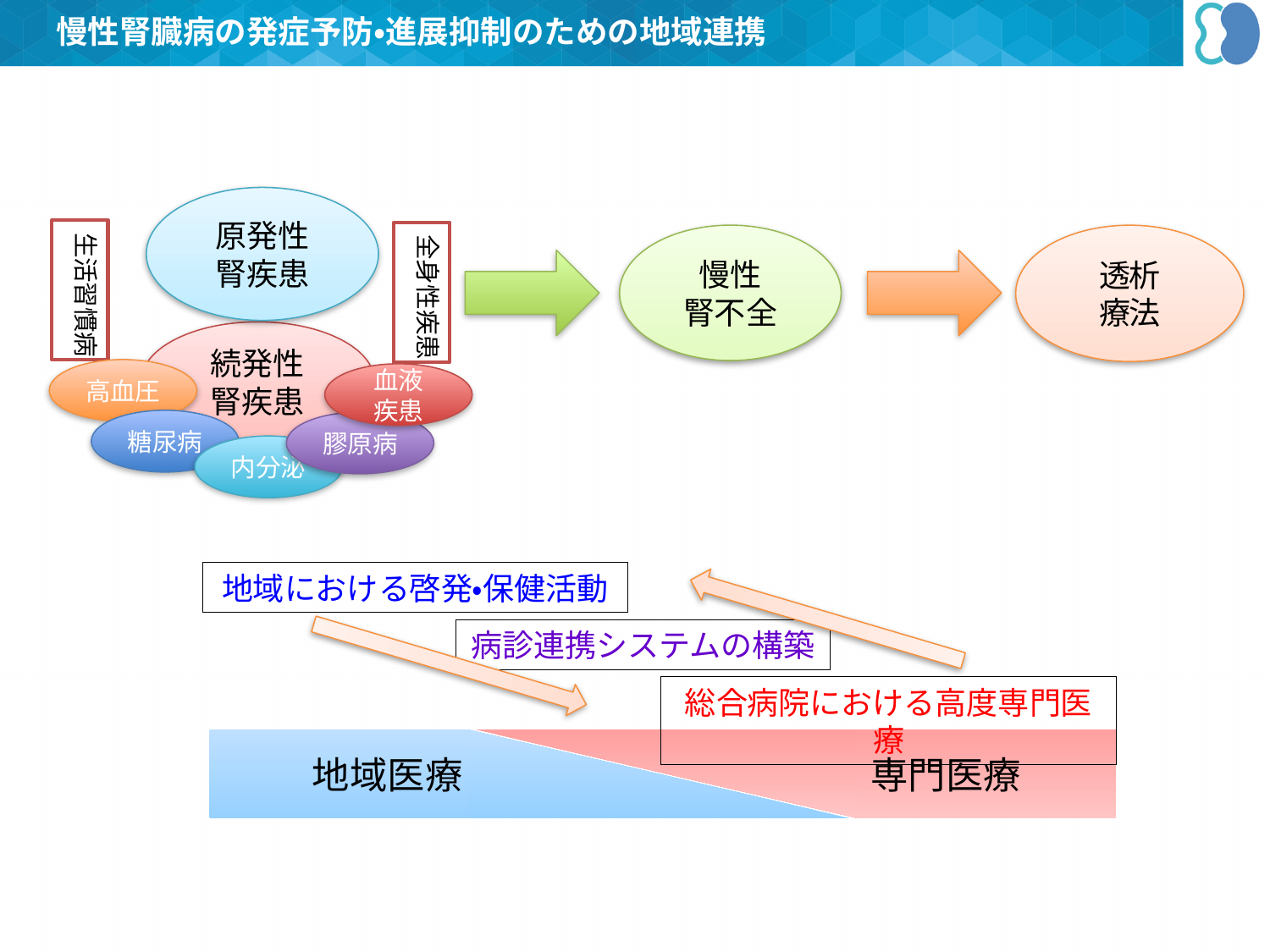

慢性腎臓病の発症予防・進展抑制のための地域連携
原発性
腎疾患
生活習慣病
全身性疾患
慢性
腎不全
透析
療法

続発性
腎疾患
高血圧
血液
疾患
糖尿病
膠原病
内分泌

地域における啓発・保健活動
病診連携システムの構築
総合病院における高度専門医療

地域医療
専門医療